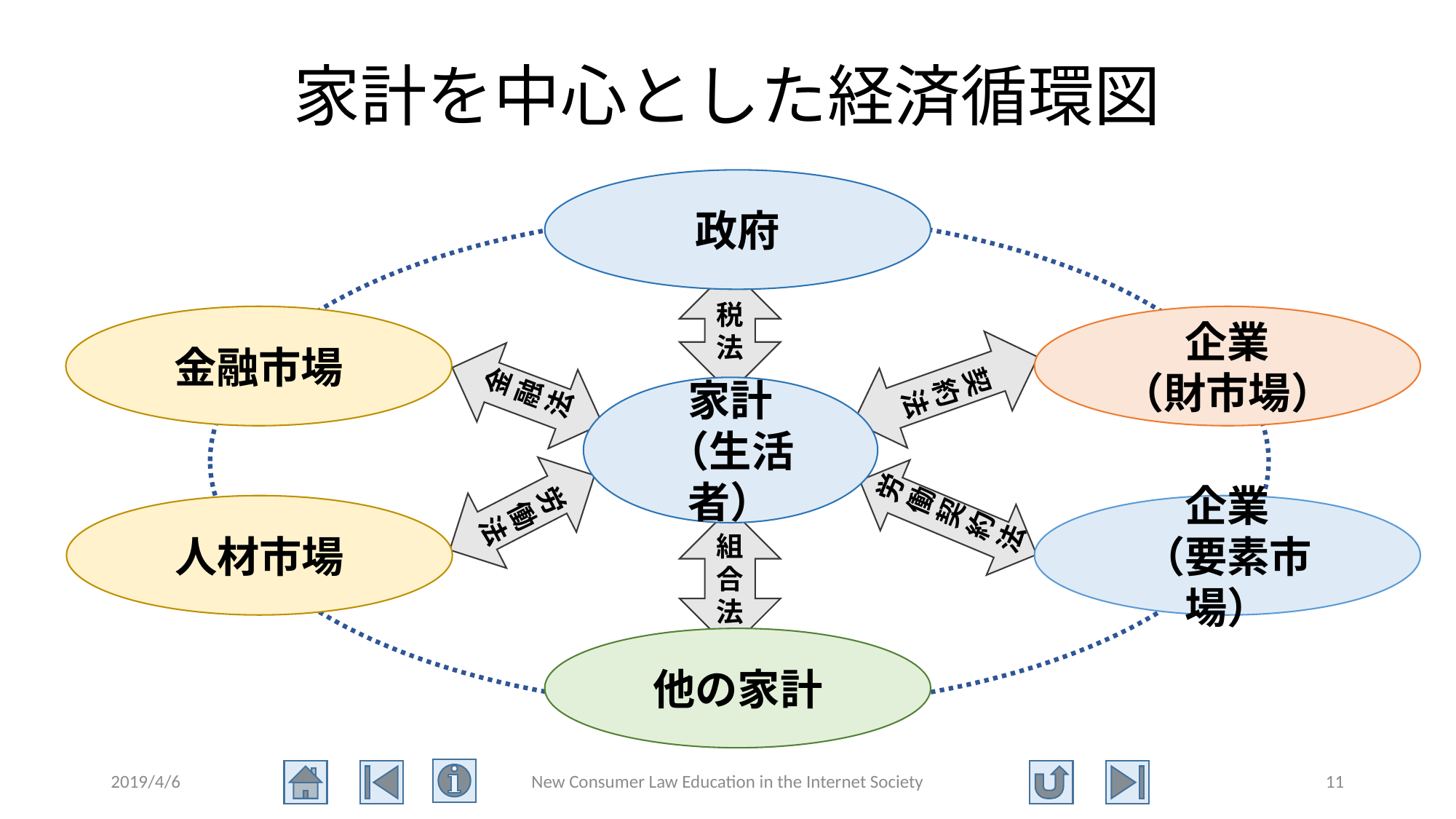

# 家計を中心とした経済循環図
政府

税法
契約法
金融市場
企業
（財市場）
金融法
家計
（生活者）
労働契約法
労働法
人材市場
企業
（要素市場）
組合法
他の家計
2019/4/6
New Consumer Law Education in the Internet Society
11